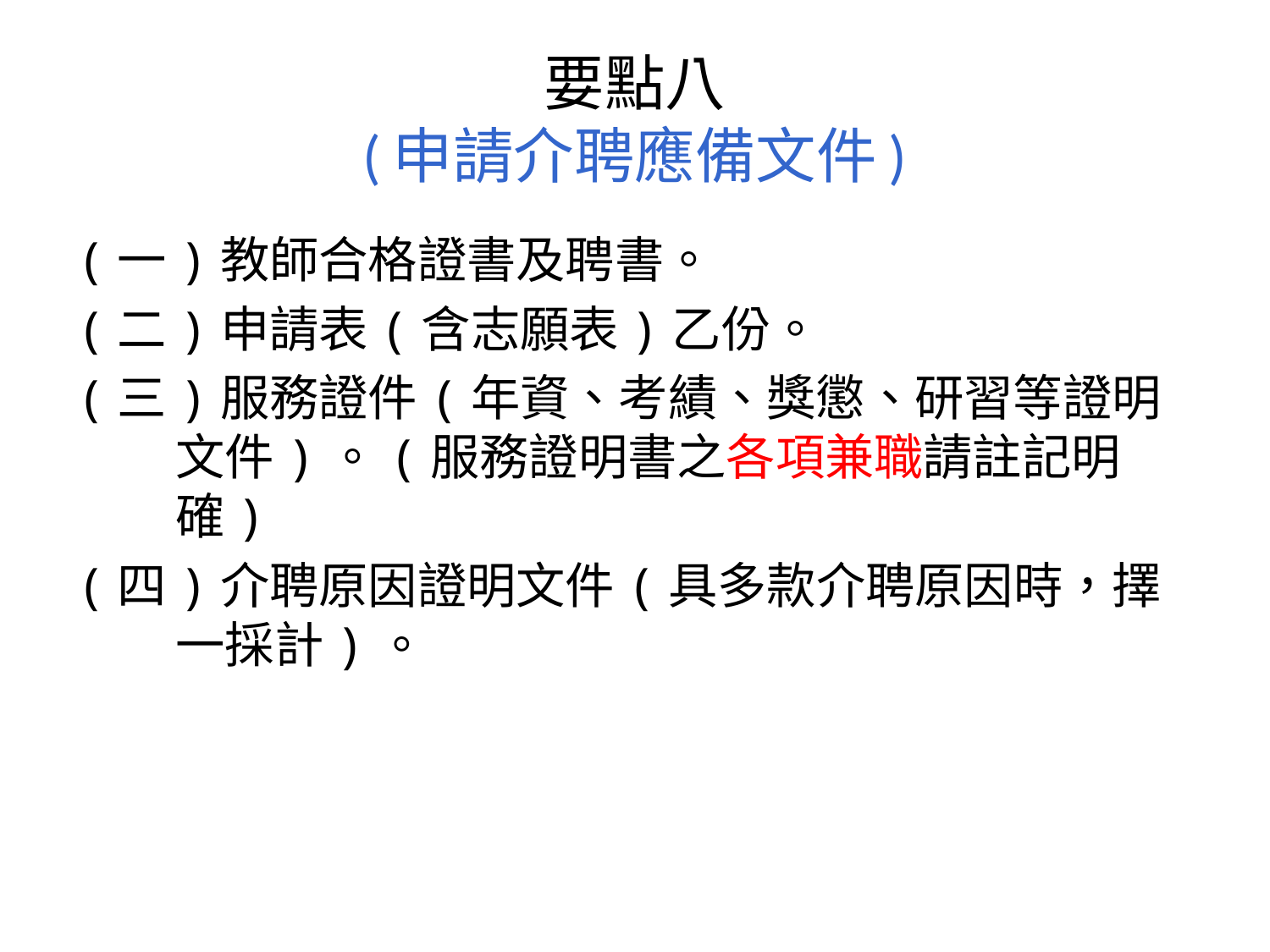

# 要點八 (申請介聘應備文件)
(一)教師合格證書及聘書。
(二)申請表(含志願表)乙份。
(三)服務證件(年資、考績、獎懲、研習等證明文件)。(服務證明書之各項兼職請註記明確)
(四)介聘原因證明文件(具多款介聘原因時，擇一採計)。